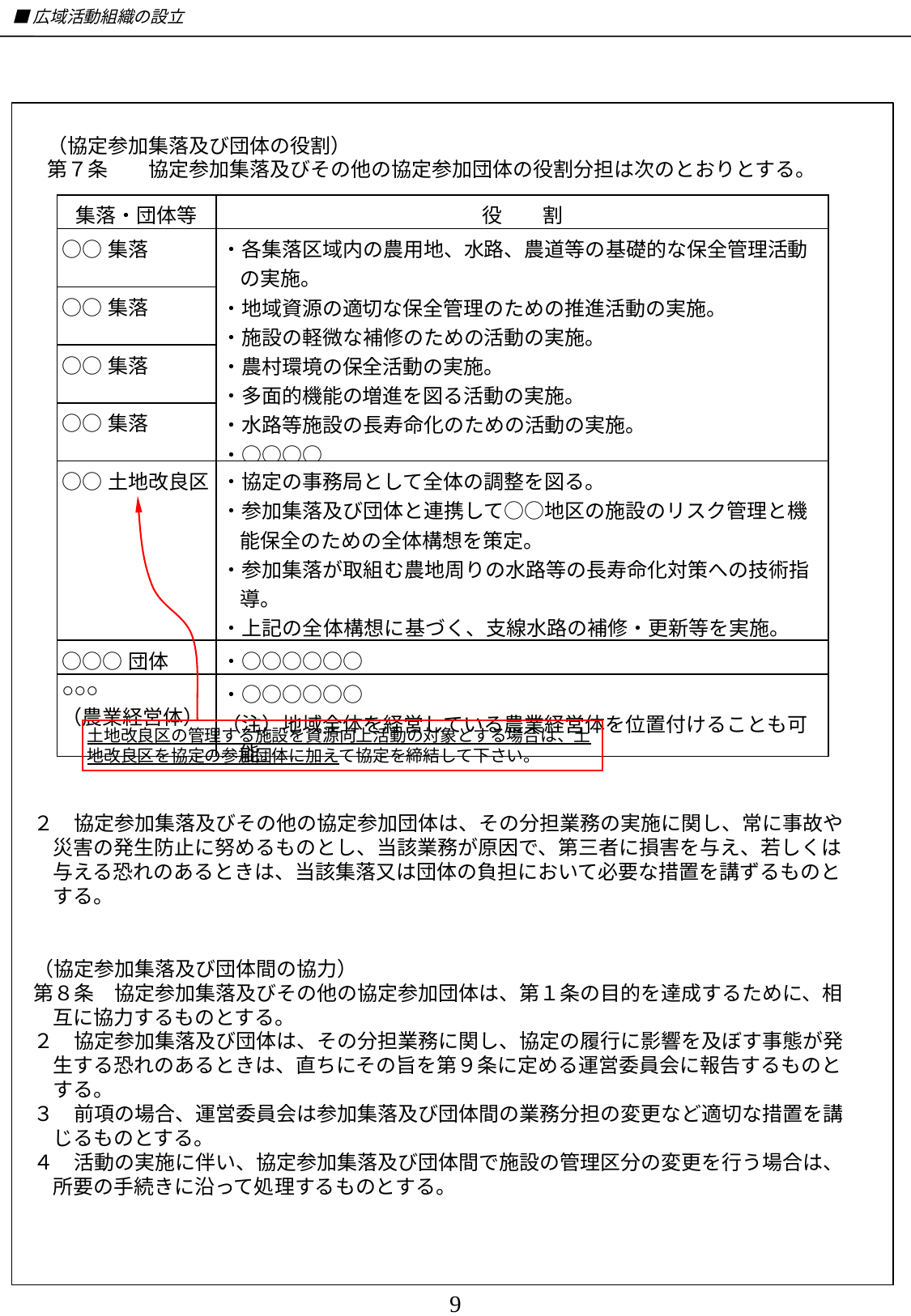

■広域活動組織の設立

（協定参加集落及び団体の役割）
第７条　　協定参加集落及びその他の協定参加団体の役割分担は次のとおりとする。
| 集落・団体等 | 役　　割 |
| --- | --- |
| ○○集落 | ・各集落区域内の農用地、水路、農道等の基礎的な保全管理活動の実施。 ・地域資源の適切な保全管理のための推進活動の実施。 ・施設の軽微な補修のための活動の実施。 ・農村環境の保全活動の実施。 ・多面的機能の増進を図る活動の実施。 ・水路等施設の長寿命化のための活動の実施。 ・○○○○ （畦畔・農地法面の草刈り等の活動は、個々の農業者が実施。） |
| ○○集落 |  |
| ○○集落 |  |
| ○○集落 |  |
| ○○土地改良区 | ・協定の事務局として全体の調整を図る。 ・参加集落及び団体と連携して○○地区の施設のリスク管理と機能保全のための全体構想を策定。 ・参加集落が取組む農地周りの水路等の長寿命化対策への技術指導。 ・上記の全体構想に基づく、支線水路の補修・更新等を実施。 ・○○○○○○ |
| ○○○団体 | ・○○○○○○ |
| ○○○ （農業経営体） | ・○○○○○○ （注）地域全体を経営している農業経営体を位置付けることも可能。 |

土地改良区の管理する施設を資源向上活動の対象とする場合は、土地改良区を協定の参加団体に加えて協定を締結して下さい。
２　協定参加集落及びその他の協定参加団体は、その分担業務の実施に関し、常に事故や災害の発生防止に努めるものとし、当該業務が原因で、第三者に損害を与え、若しくは与える恐れのあるときは、当該集落又は団体の負担において必要な措置を講ずるものとする。

（協定参加集落及び団体間の協力）
第８条　協定参加集落及びその他の協定参加団体は、第１条の目的を達成するために、相互に協力するものとする。
２　協定参加集落及び団体は、その分担業務に関し、協定の履行に影響を及ぼす事態が発生する恐れのあるときは、直ちにその旨を第９条に定める運営委員会に報告するものとする。
３　前項の場合、運営委員会は参加集落及び団体間の業務分担の変更など適切な措置を講じるものとする。
４　活動の実施に伴い、協定参加集落及び団体間で施設の管理区分の変更を行う場合は、所要の手続きに沿って処理するものとする。
9